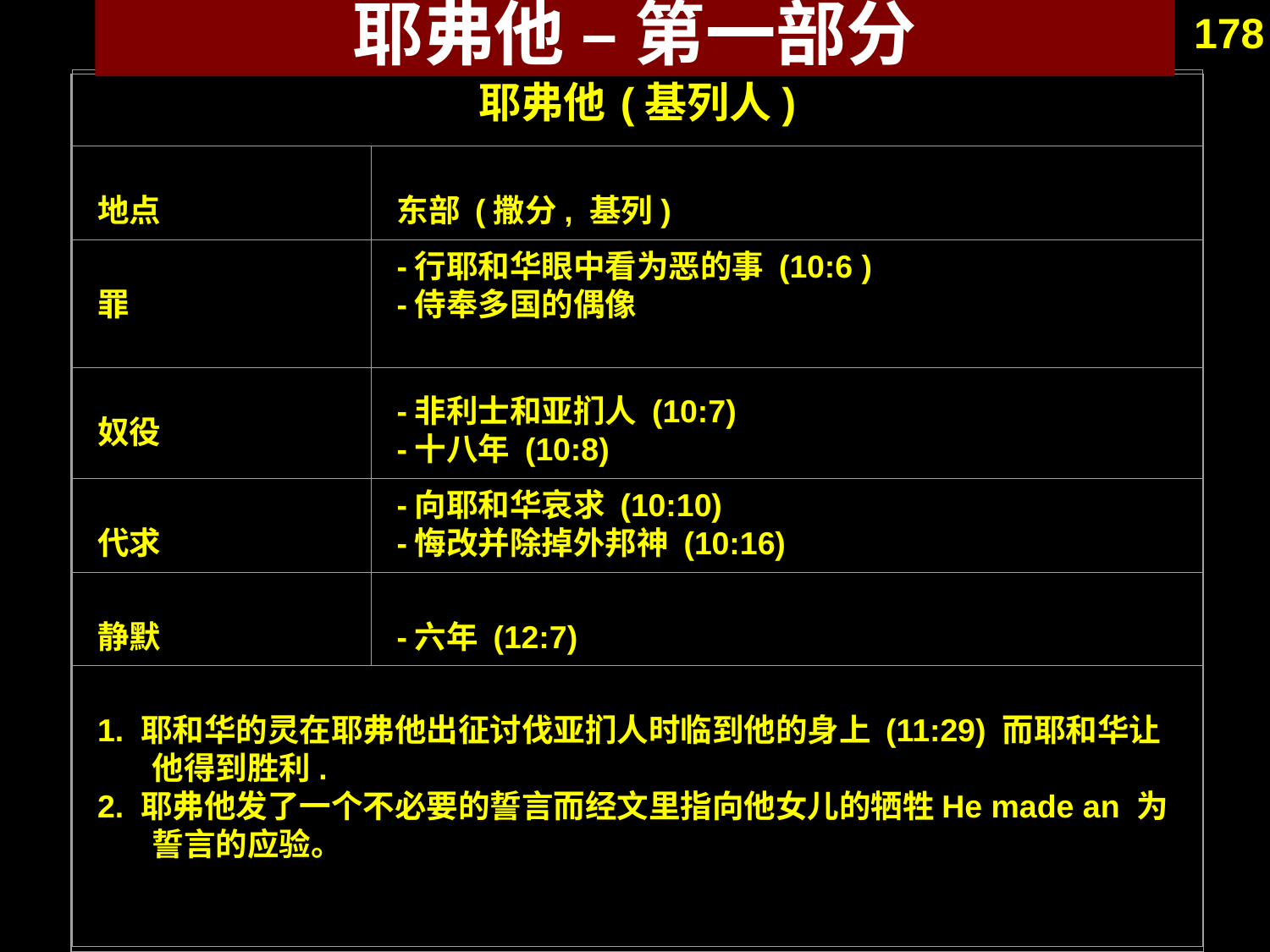

178
耶弗他 – 第一部分

耶弗他 (基列人)

地点

东部 (撒分, 基列)

罪

-行耶和华眼中看为恶的事 (10:6 )
-侍奉多国的偶像

-非利士和亚扪人 (10:7)
-十八年 (10:8)

奴役

代求

-向耶和华哀求 (10:10)
-悔改并除掉外邦神 (10:16)

静默

-六年 (12:7)

1. 耶和华的灵在耶弗他出征讨伐亚扪人时临到他的身上 (11:29) 而耶和华让他得到胜利.
2. 耶弗他发了一个不必要的誓言而经文里指向他女儿的牺牲He made an 为誓言的应验。